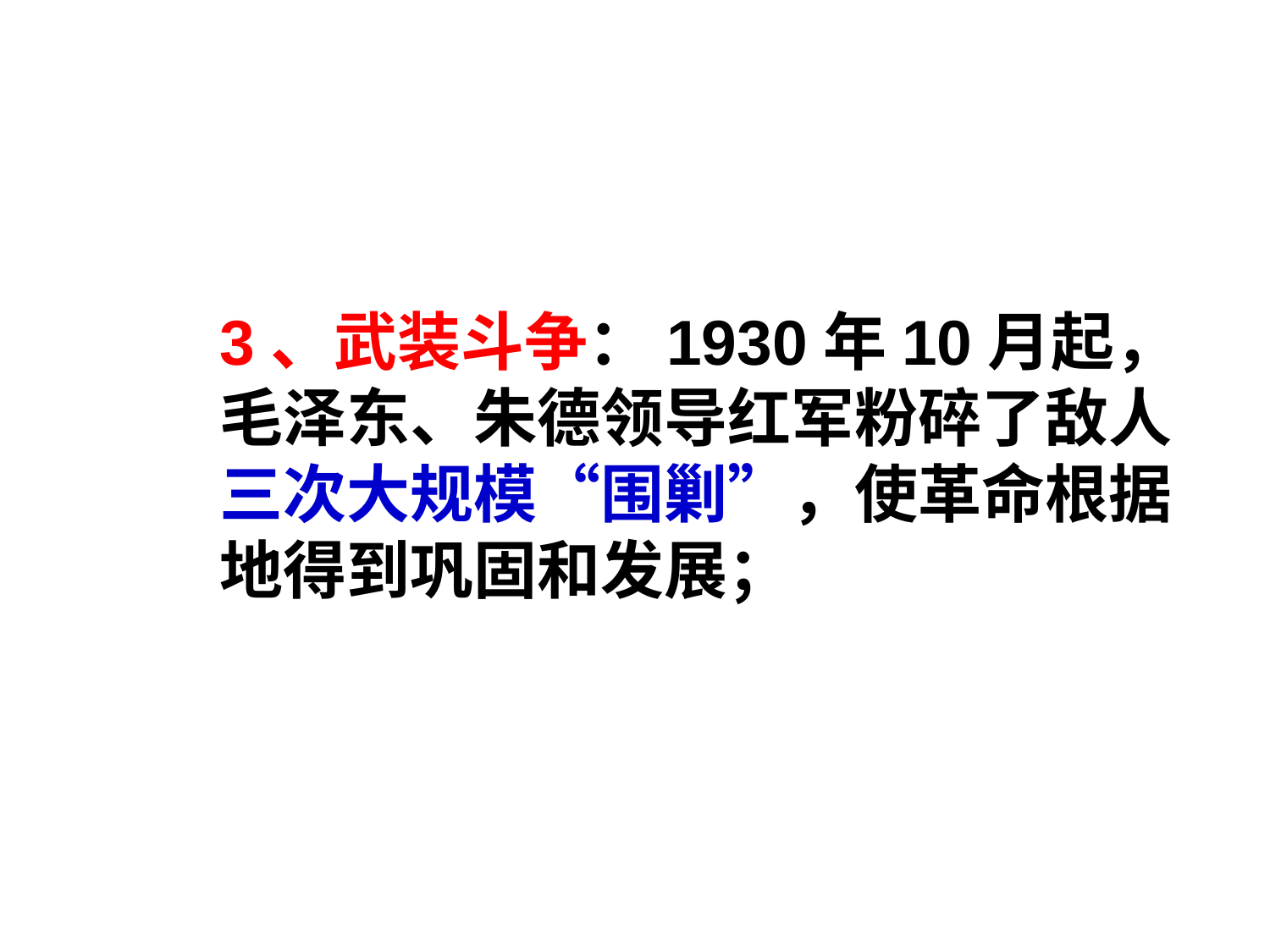

3、武装斗争：1930年10月起，毛泽东、朱德领导红军粉碎了敌人三次大规模“围剿”，使革命根据地得到巩固和发展；